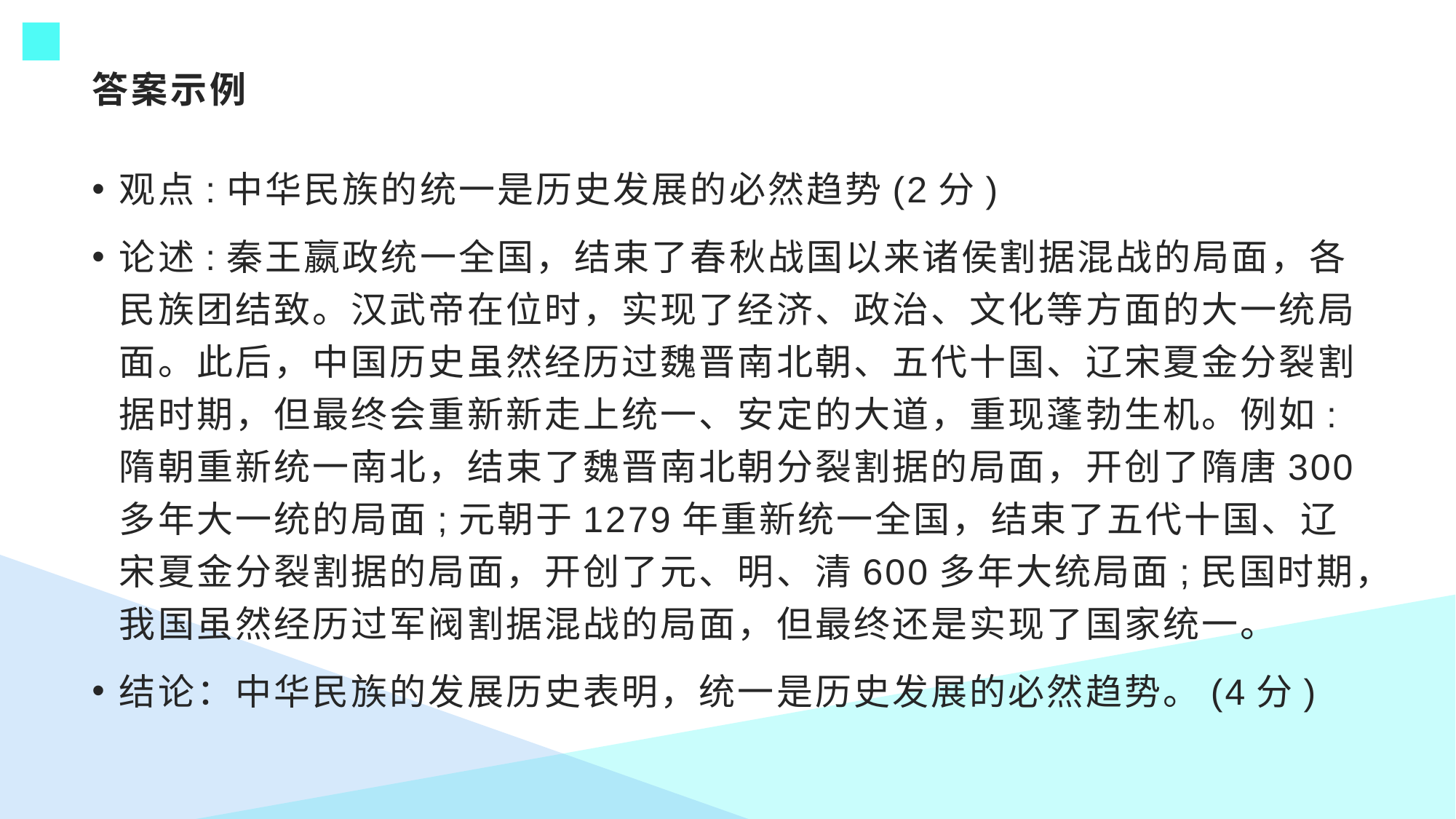

# 答案示例

观点:中华民族的统一是历史发展的必然趋势(2分)
论述:秦王嬴政统一全国，结束了春秋战国以来诸侯割据混战的局面，各民族团结致。汉武帝在位时，实现了经济、政治、文化等方面的大一统局面。此后，中国历史虽然经历过魏晋南北朝、五代十国、辽宋夏金分裂割据时期，但最终会重新新走上统一、安定的大道，重现蓬勃生机。例如:隋朝重新统一南北，结束了魏晋南北朝分裂割据的局面，开创了隋唐300多年大一统的局面;元朝于1279年重新统一全国，结束了五代十国、辽宋夏金分裂割据的局面，开创了元、明、清600多年大统局面;民国时期，我国虽然经历过军阀割据混战的局面，但最终还是实现了国家统一。
结论：中华民族的发展历史表明，统一是历史发展的必然趋势。(4分)